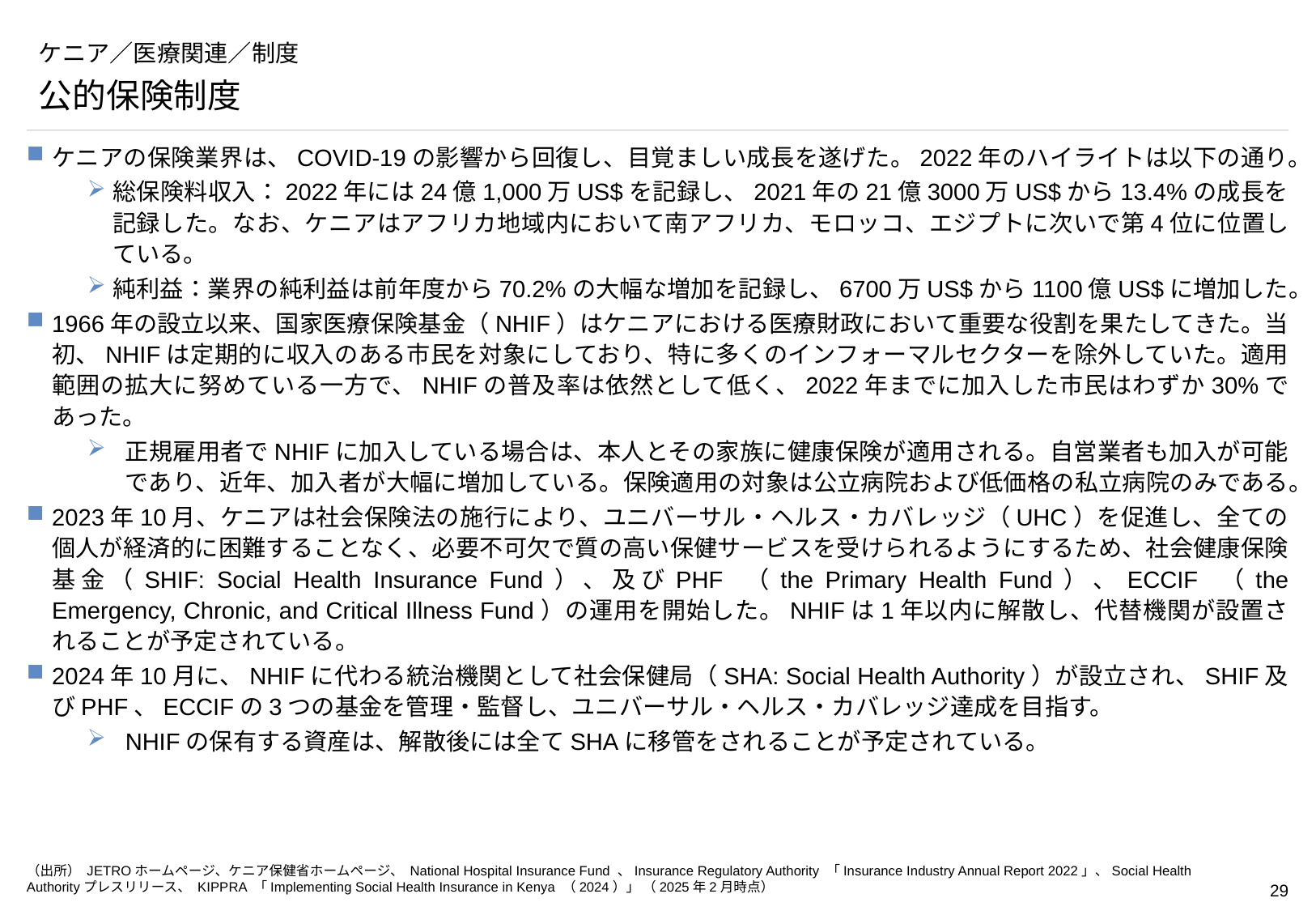

# ケニア／医療関連／制度
公的保険制度
ケニアの保険業界は、COVID-19の影響から回復し、目覚ましい成長を遂げた。2022年のハイライトは以下の通り。
総保険料収入：2022年には24億1,000万US$を記録し、2021年の21億3000万US$から13.4%の成長を記録した。なお、ケニアはアフリカ地域内において南アフリカ、モロッコ、エジプトに次いで第4位に位置している。
純利益：業界の純利益は前年度から70.2%の大幅な増加を記録し、6700万US$から1100億US$に増加した。
1966年の設立以来、国家医療保険基金（NHIF）はケニアにおける医療財政において重要な役割を果たしてきた。当初、NHIFは定期的に収入のある市民を対象にしており、特に多くのインフォーマルセクターを除外していた。適用範囲の拡大に努めている一方で、NHIFの普及率は依然として低く、2022年までに加入した市民はわずか30%であった。
正規雇用者でNHIFに加入している場合は、本人とその家族に健康保険が適用される。自営業者も加入が可能であり、近年、加入者が大幅に増加している。保険適用の対象は公立病院および低価格の私立病院のみである。
2023年10月、ケニアは社会保険法の施行により、ユニバーサル・ヘルス・カバレッジ（UHC）を促進し、全ての個人が経済的に困難することなく、必要不可欠で質の高い保健サービスを受けられるようにするため、社会健康保険基金（SHIF: Social Health Insurance Fund）、及びPHF （the Primary Health Fund）、ECCIF （the Emergency, Chronic, and Critical Illness Fund）の運用を開始した。NHIFは1年以内に解散し、代替機関が設置されることが予定されている。
2024年10月に、NHIFに代わる統治機関として社会保健局（SHA: Social Health Authority）が設立され、SHIF及びPHF、ECCIFの3つの基金を管理・監督し、ユニバーサル・ヘルス・カバレッジ達成を目指す。
NHIFの保有する資産は、解散後には全てSHAに移管をされることが予定されている。
（出所） JETROホームページ、ケニア保健省ホームページ、 National Hospital Insurance Fund 、Insurance Regulatory Authority 「Insurance Industry Annual Report 2022」、Social Health Authorityプレスリリース、 KIPPRA 「Implementing Social Health Insurance in Kenya （2024）」 （2025年2月時点）